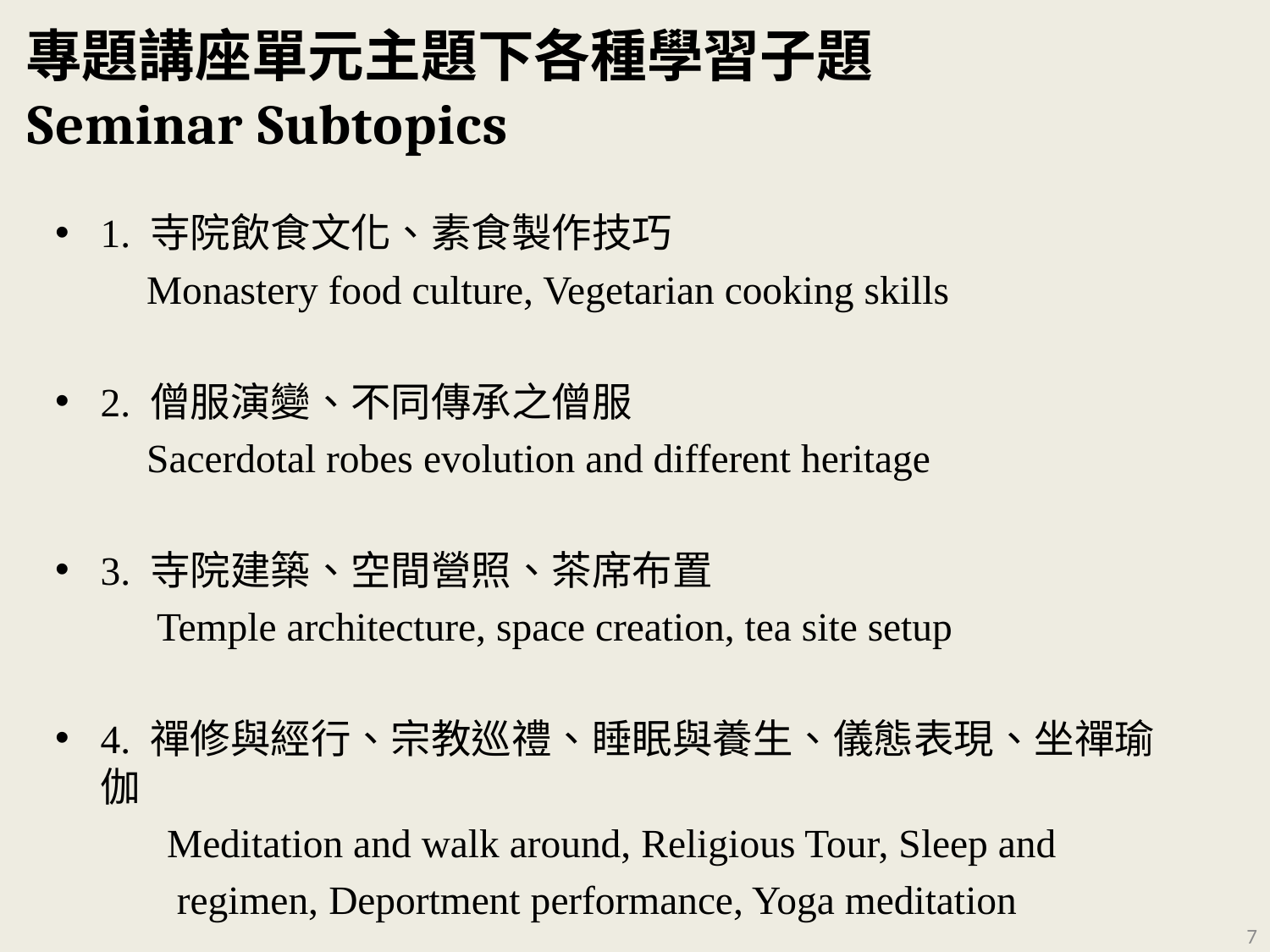

# 專題講座單元主題下各種學習子題 Seminar Subtopics
1. 寺院飲食文化、素食製作技巧
         Monastery food culture, Vegetarian cooking skills

2. 僧服演變、不同傳承之僧服
         Sacerdotal robes evolution and different heritage

3. 寺院建築、空間營照、茶席布置
          Temple architecture, space creation, tea site setup

4. 禪修與經行、宗教巡禮、睡眠與養生、儀態表現、坐禪瑜伽
           Meditation and walk around, Religious Tour, Sleep and
            regimen, Deportment performance, Yoga meditation
7